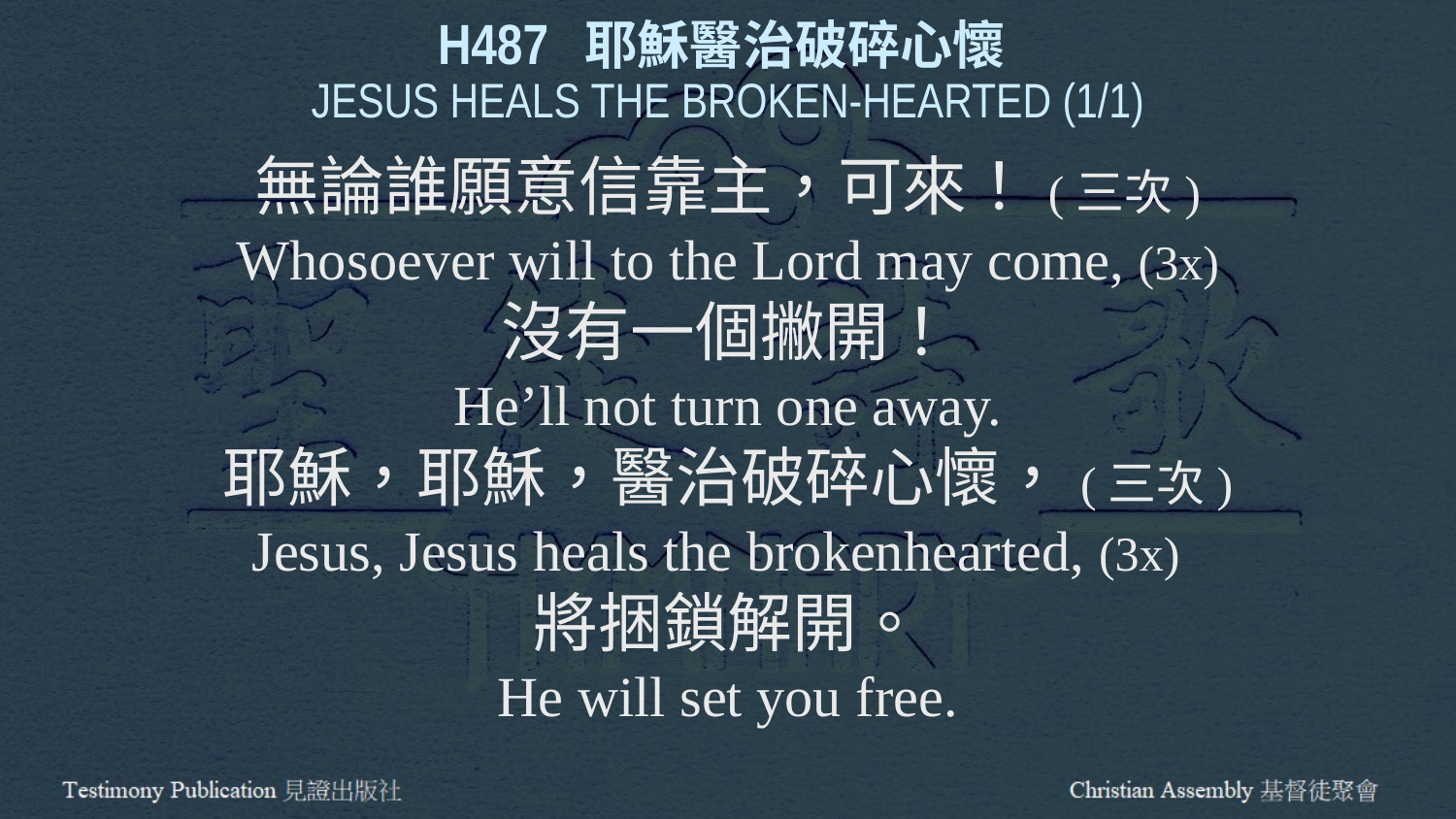

H487  耶穌醫治破碎心懷
JESUS HEALS THE BROKEN-HEARTED (1/1)
無論誰願意信靠主，可來！(三次)
Whosoever will to the Lord may come, (3x)
沒有一個撇開！
He’ll not turn one away.
耶穌，耶穌，醫治破碎心懷，(三次)
Jesus, Jesus heals the brokenhearted, (3x)
將捆鎖解開。
He will set you free.